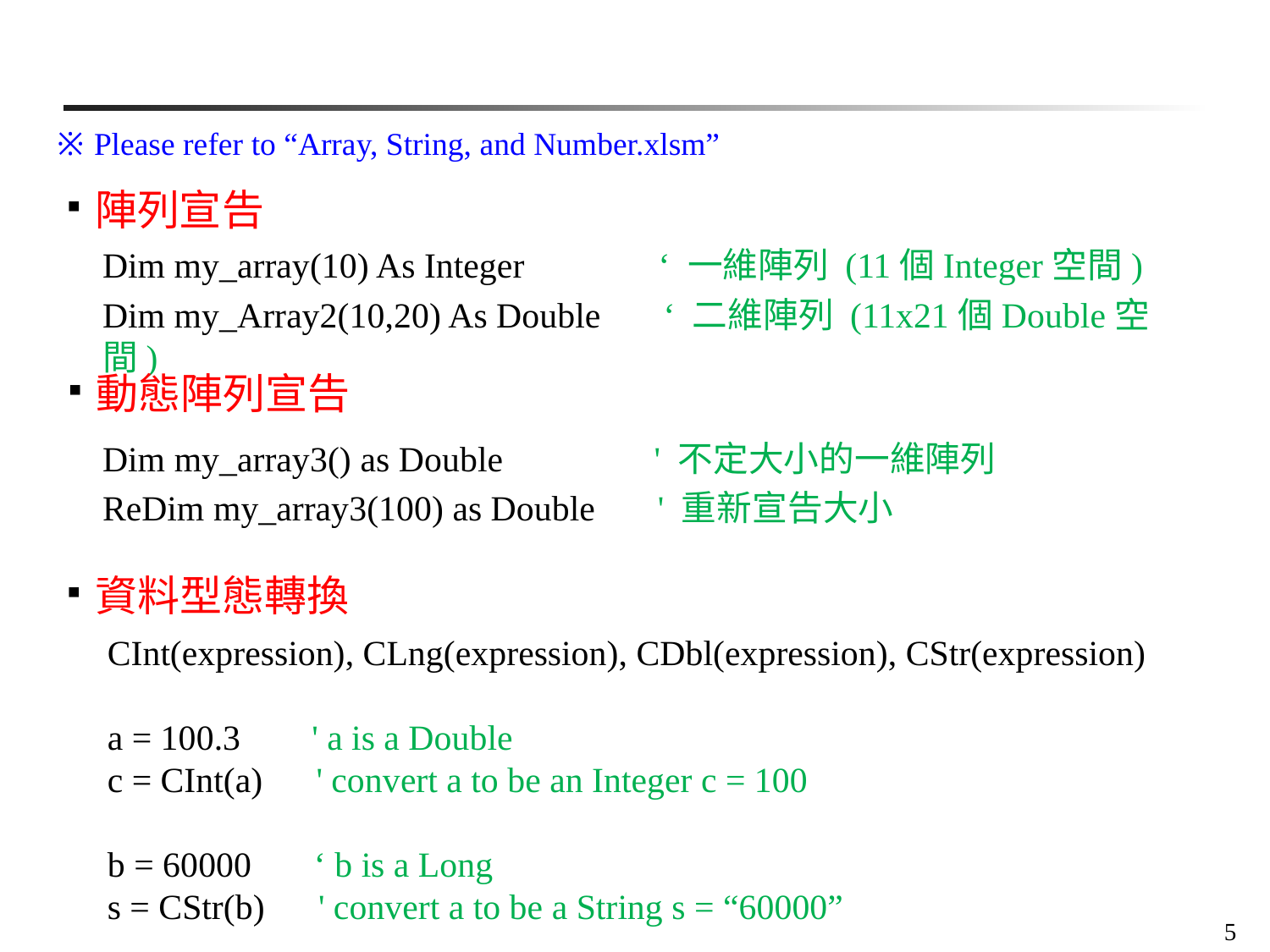

※ Please refer to “Array, String, and Number.xlsm”
陣列宣告
Dim my_array(10) As Integer               ‘ 一維陣列 (11個Integer空間)
Dim my_Array2(10,20) As Double       ‘ 二維陣列 (11x21個Double空間)
動態陣列宣告
Dim my_array3() as Double                 ' 不定大小的一維陣列
ReDim my_array3(100) as Double       ' 重新宣告大小
資料型態轉換
CInt(expression), CLng(expression), CDbl(expression), CStr(expression)

a = 100.3        ' a is a Double
c = CInt(a)      ' convert a to be an Integer c = 100

b = 60000       ‘ b is a Long
s = CStr(b)      ' convert a to be a String s = “60000”
5